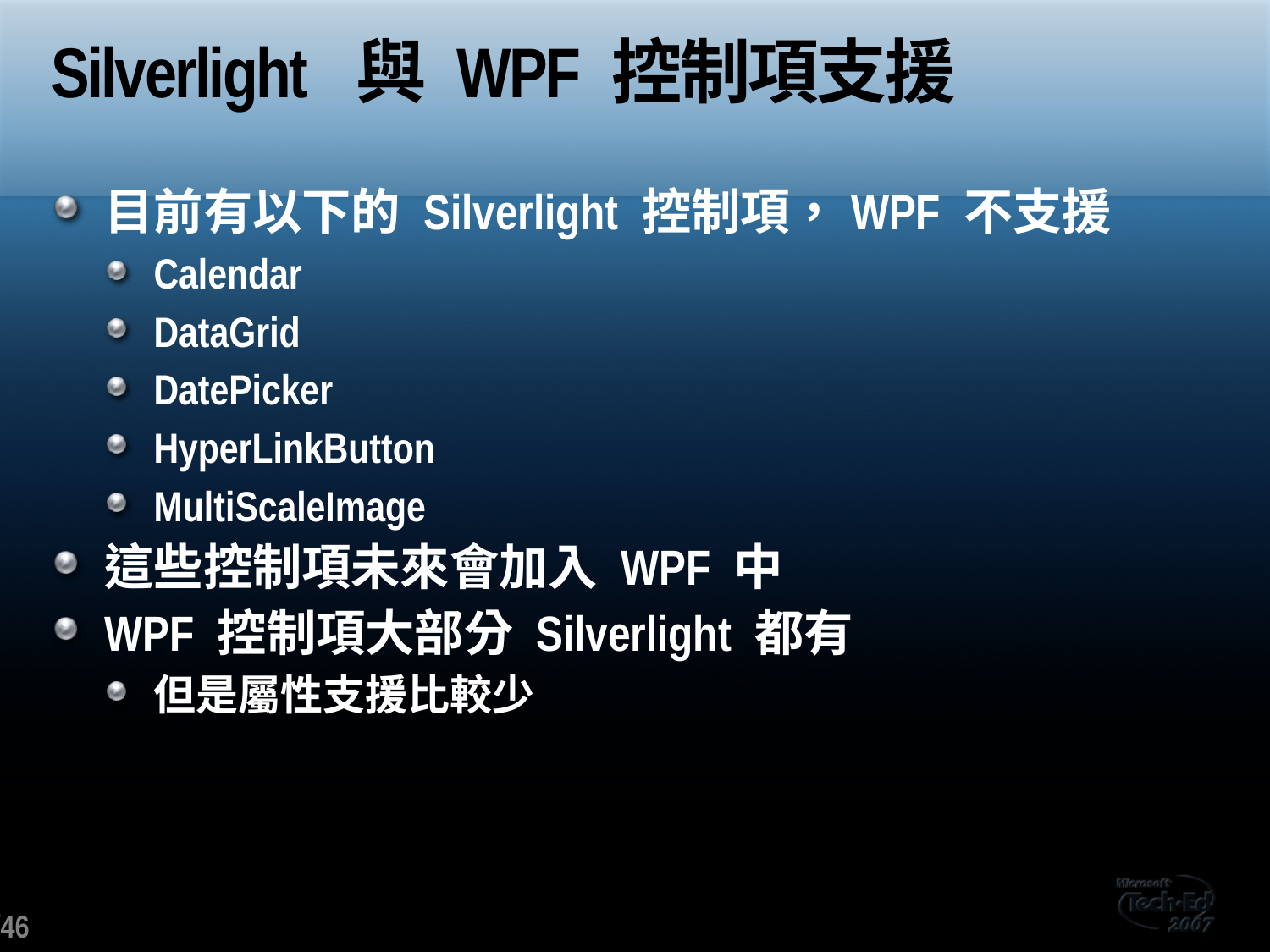

# Silverlight  與 WPF 控制項支援
目前有以下的 Silverlight 控制項，WPF 不支援
Calendar
DataGrid
DatePicker
HyperLinkButton
MultiScaleImage
這些控制項未來會加入 WPF 中
WPF 控制項大部分 Silverlight 都有
但是屬性支援比較少